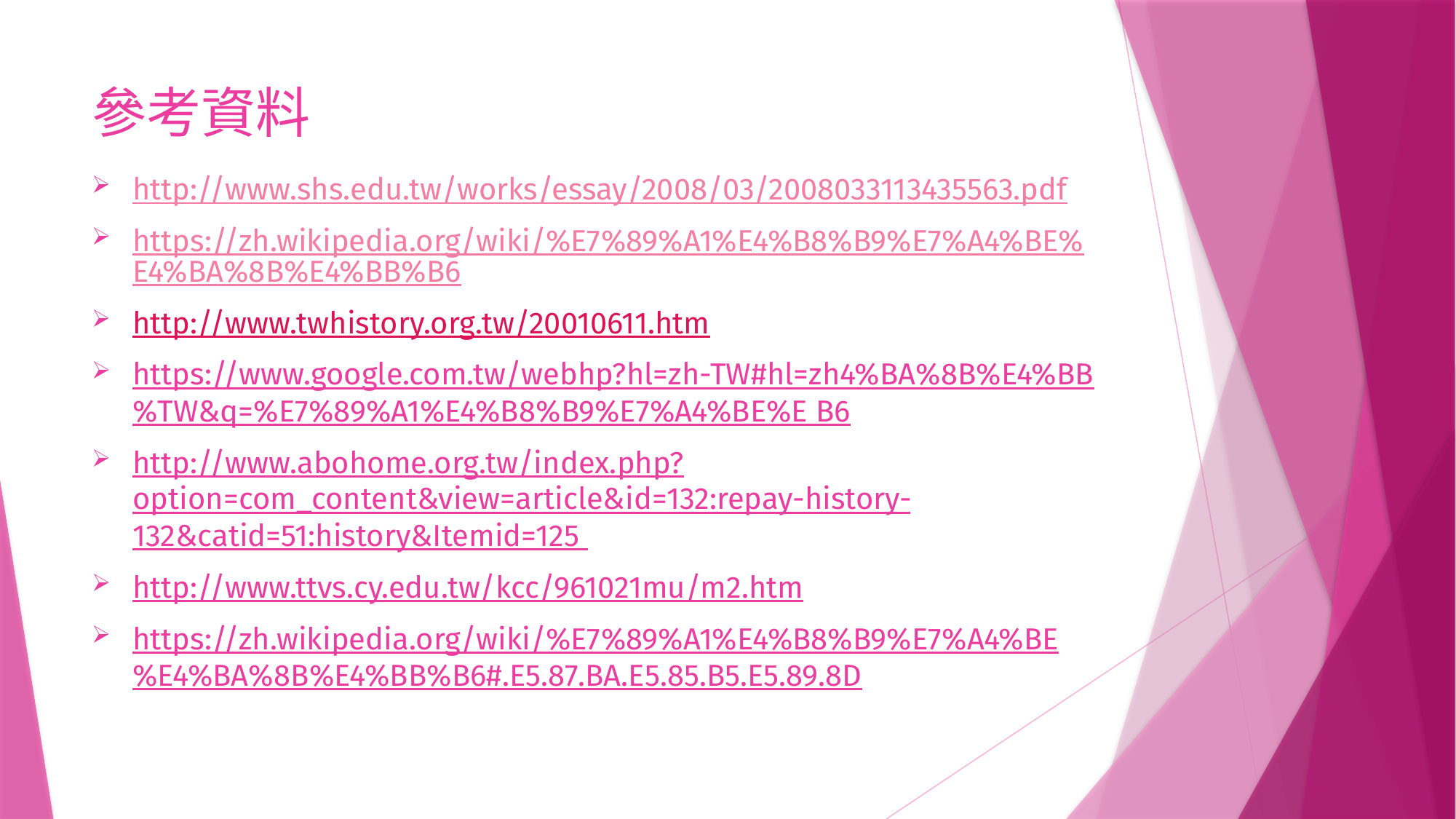

# 參考資料
http://www.shs.edu.tw/works/essay/2008/03/2008033113435563.pdf
https://zh.wikipedia.org/wiki/%E7%89%A1%E4%B8%B9%E7%A4%BE%E4%BA%8B%E4%BB%B6
http://www.twhistory.org.tw/20010611.htm
https://www.google.com.tw/webhp?hl=zh-TW#hl=zh4%BA%8B%E4%BB%TW&q=%E7%89%A1%E4%B8%B9%E7%A4%BE%E B6
http://www.abohome.org.tw/index.php?option=com_content&view=article&id=132:repay-history-132&catid=51:history&Itemid=125
http://www.ttvs.cy.edu.tw/kcc/961021mu/m2.htm
https://zh.wikipedia.org/wiki/%E7%89%A1%E4%B8%B9%E7%A4%BE%E4%BA%8B%E4%BB%B6#.E5.87.BA.E5.85.B5.E5.89.8D